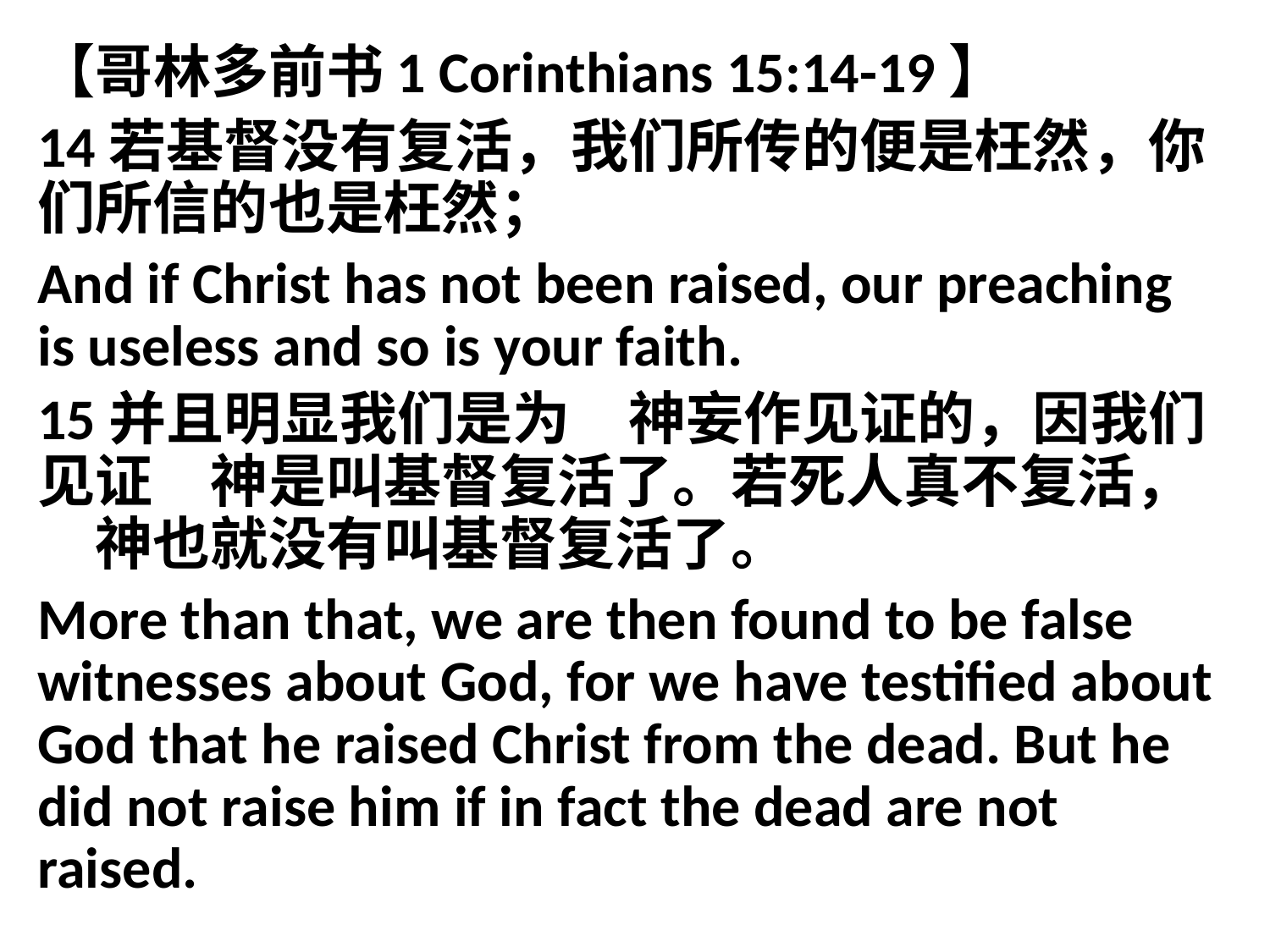

【哥林多前书1 Corinthians 15:14-19】
14若基督没有复活，我们所传的便是枉然，你们所信的也是枉然；
And if Christ has not been raised, our preaching is useless and so is your faith.
15并且明显我们是为　神妄作见证的，因我们见证　神是叫基督复活了。若死人真不复活，　神也就没有叫基督复活了。
More than that, we are then found to be false witnesses about God, for we have testified about God that he raised Christ from the dead. But he did not raise him if in fact the dead are not raised.